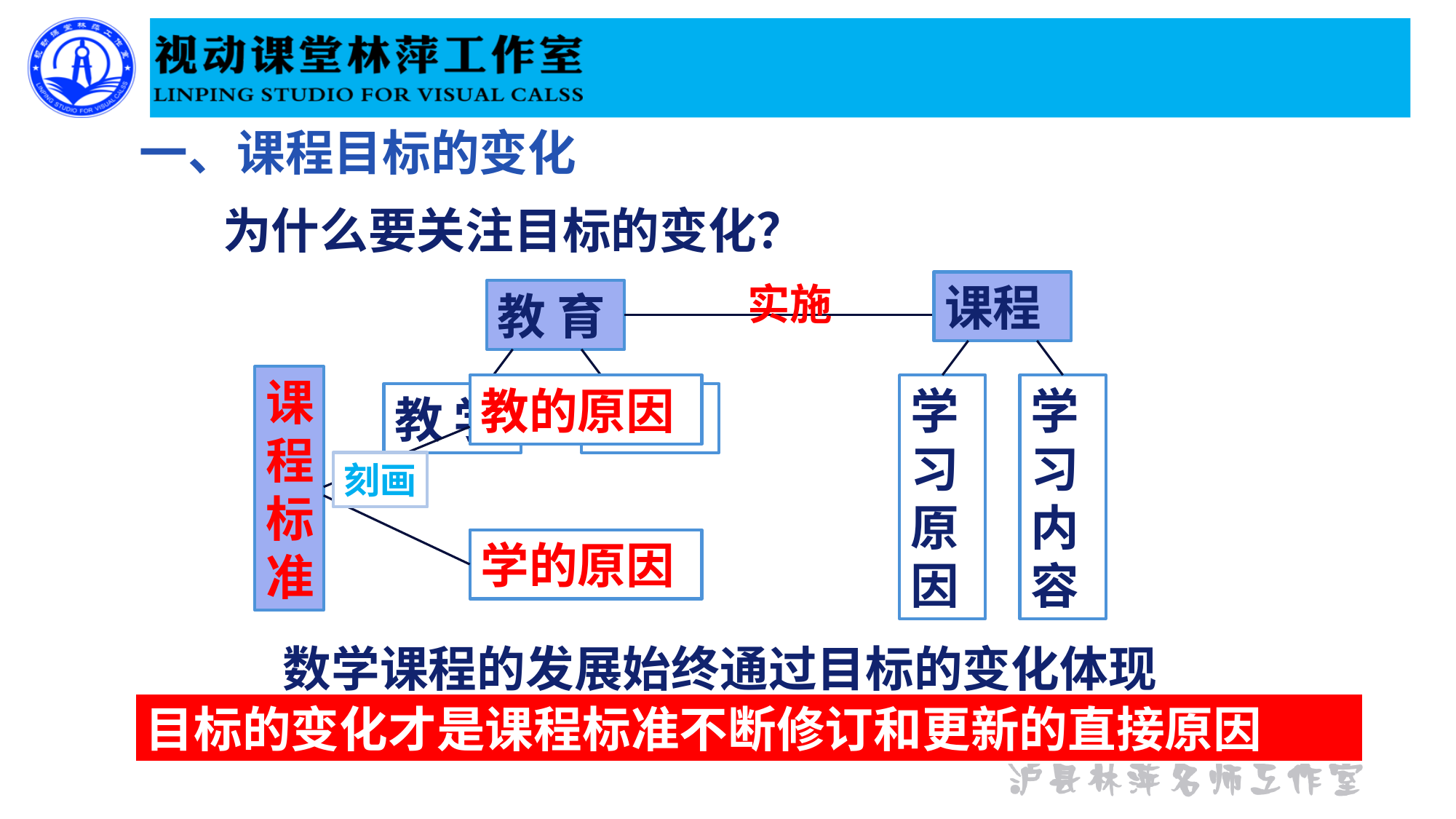

一、课程目标的变化
为什么要关注目标的变化？
实施
课程
教 育
课程标准
教的原因
学习原因
学习内容
教 学
学 习
刻画
学的原因
数学课程的发展始终通过目标的变化体现
目标的变化才是课程标准不断修订和更新的直接原因